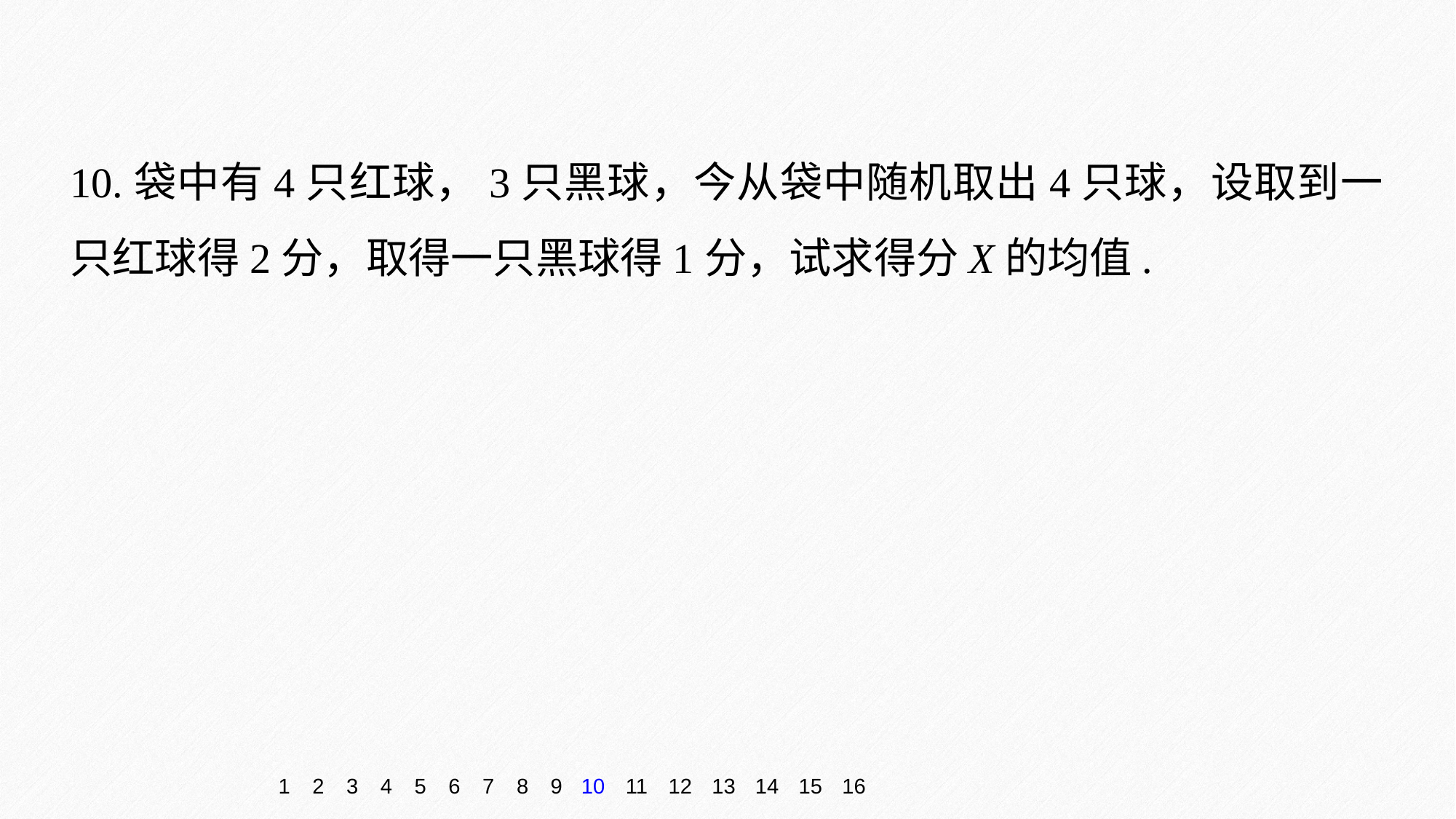

10.袋中有4只红球，3只黑球，今从袋中随机取出4只球，设取到一只红球得2分，取得一只黑球得1分，试求得分X的均值.
1
2
3
4
5
6
7
8
9
10
11
12
13
14
15
16